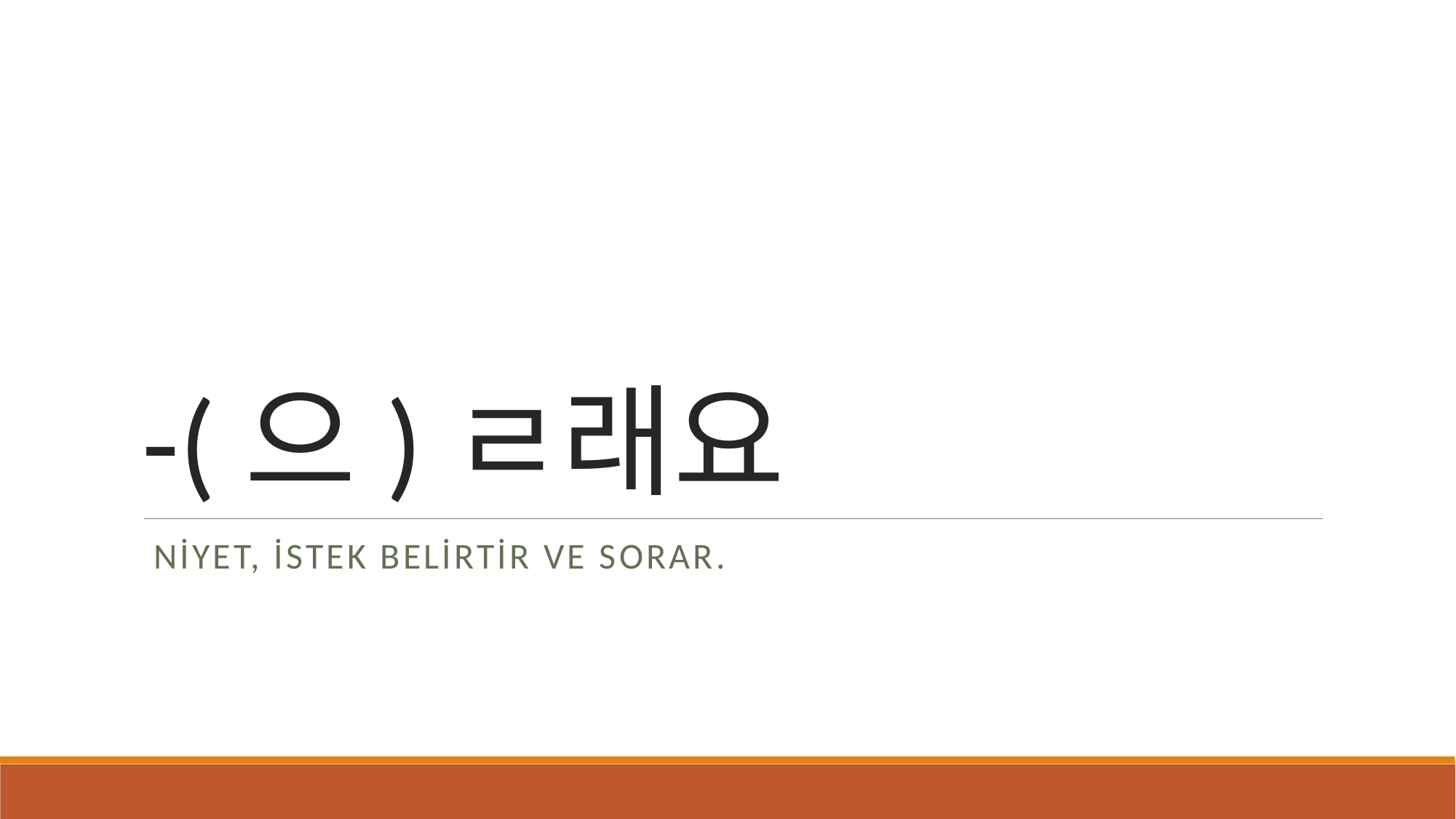

# -(으)ㄹ래요
 Niyet, istek belirtir ve sorar.